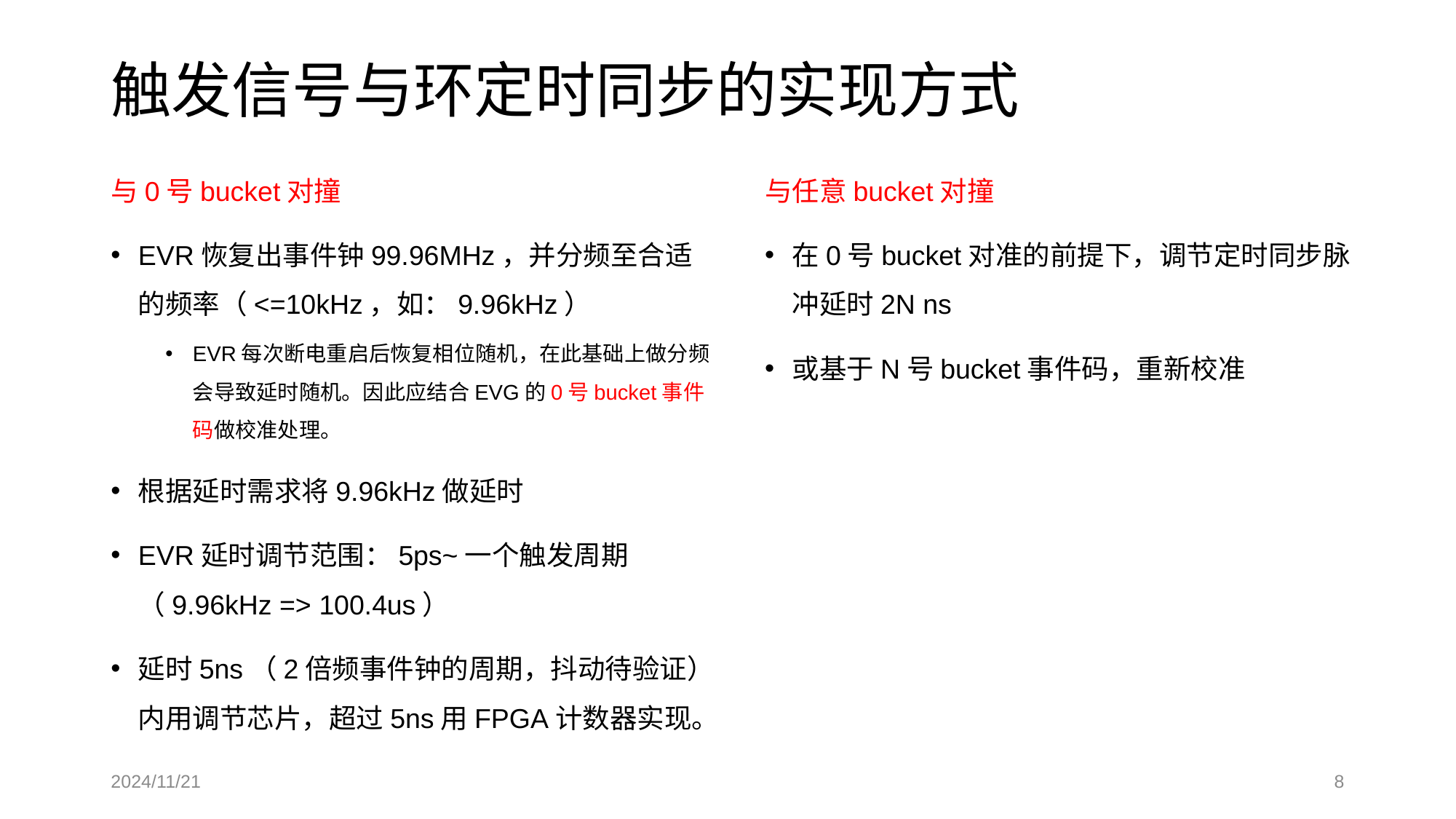

# 触发信号与环定时同步的实现方式
与0号bucket对撞
EVR恢复出事件钟99.96MHz，并分频至合适的频率（<=10kHz，如：9.96kHz）
EVR每次断电重启后恢复相位随机，在此基础上做分频会导致延时随机。因此应结合EVG的0号bucket事件码做校准处理。
根据延时需求将9.96kHz做延时
EVR延时调节范围：5ps~一个触发周期（9.96kHz => 100.4us）
延时5ns（2倍频事件钟的周期，抖动待验证）内用调节芯片，超过5ns用FPGA计数器实现。

与任意bucket对撞
在0号bucket对准的前提下，调节定时同步脉冲延时2N ns
或基于N号bucket事件码，重新校准
2024/11/21
8